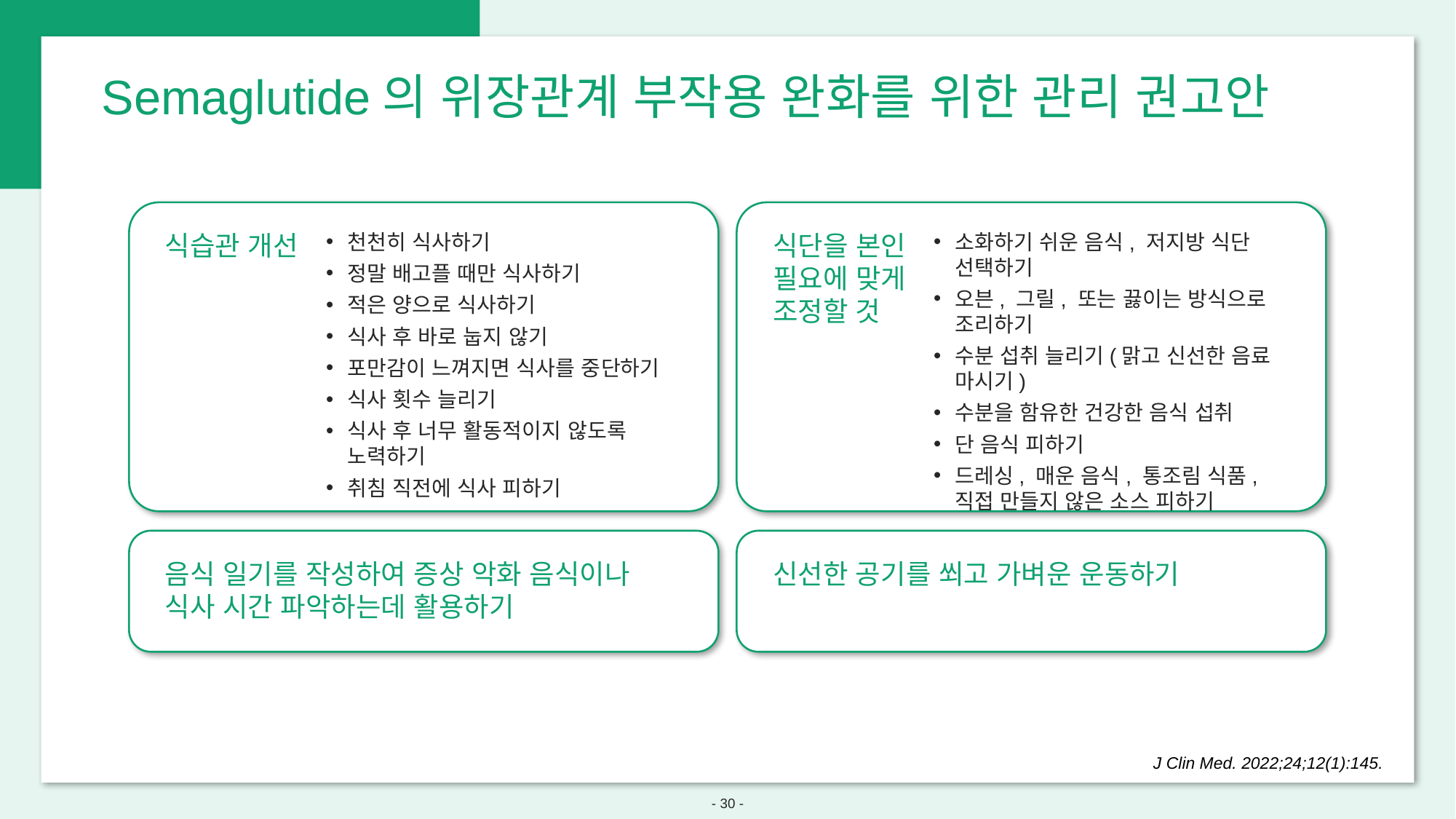

Semaglutide의 위장관계 부작용 완화를 위한 관리 권고안
심부전 관련 증상 및 신체 제한 개선
식습관 개선
천천히 식사하기
정말 배고플 때만 식사하기
적은 양으로 식사하기
식사 후 바로 눕지 않기
포만감이 느껴지면 식사를 중단하기
식사 횟수 늘리기
식사 후 너무 활동적이지 않도록 노력하기
취침 직전에 식사 피하기
심부전 관련 증상 및 신체 제한 개선
음식 일기를 작성하여 증상 악화 음식이나
식사 시간 파악하는데 활용하기

식단을 본인 필요에 맞게 조정할 것
소화하기 쉬운 음식, 저지방 식단 선택하기
오븐, 그릴, 또는 끓이는 방식으로 조리하기
수분 섭취 늘리기(맑고 신선한 음료 마시기)
수분을 함유한 건강한 음식 섭취
단 음식 피하기
드레싱, 매운 음식, 통조림 식품, 직접 만들지 않은 소스 피하기
심부전 관련 증상 및 신체 제한 개선
신선한 공기를 쐬고 가벼운 운동하기
J Clin Med. 2022;24;12(1):145.